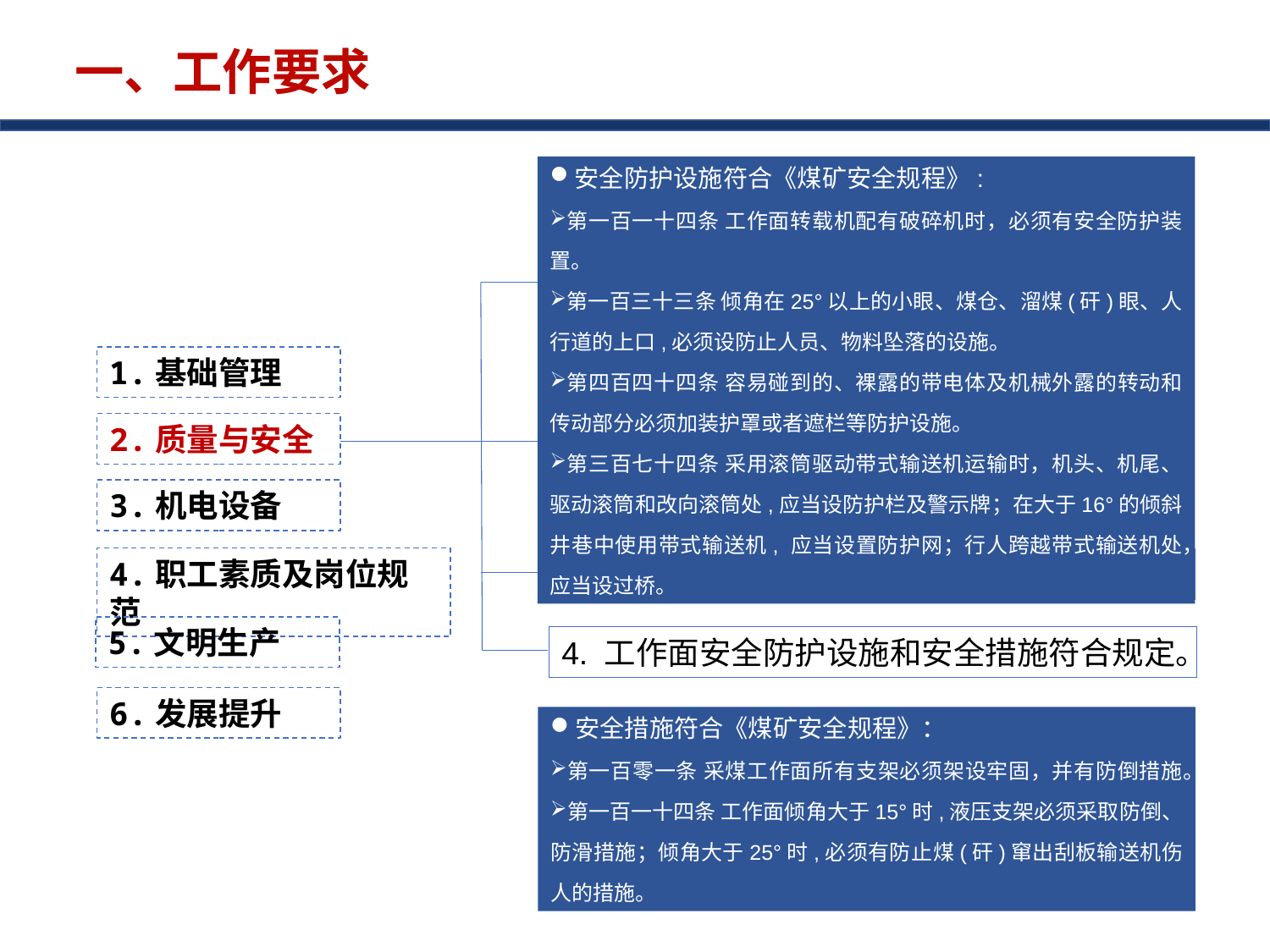

一、工作要求

安全防护设施符合《煤矿安全规程》:
第一百一十四条 工作面转载机配有破碎机时，必须有安全防护装置。
第一百三十三条 倾角在25°以上的小眼、煤仓、溜煤(矸)眼、人行道的上口,必须设防止人员、物料坠落的设施。
第四百四十四条 容易碰到的、裸露的带电体及机械外露的转动和传动部分必须加装护罩或者遮栏等防护设施。
第三百七十四条 采用滚筒驱动带式输送机运输时，机头、机尾、驱动滚筒和改向滚筒处,应当设防护栏及警示牌；在大于16°的倾斜井巷中使用带式输送机, 应当设置防护网；行人跨越带式输送机处，应当设过桥。
1. 工作面支护形式、支护参数符合作业规程要求；
1.基础管理
2.质量与安全
3.机电设备
4.职工素质及岗位规范
5.文明生产
6.发展提升
2.工作面出口畅通，进、回风巷支护完好，无失修巷道，巷道净断面满足通风、运输、行人、安全设施及设备安装、检修、施工的需要；
3. 工作面通信、监测监控设备运行正常；
4. 工作面安全防护设施和安全措施符合规定。
安全措施符合《煤矿安全规程》：
第一百零一条 采煤工作面所有支架必须架设牢固，并有防倒措施。
第一百一十四条 工作面倾角大于15°时,液压支架必须采取防倒、防滑措施；倾角大于25°时,必须有防止煤(矸)窜出刮板输送机伤人的措施。